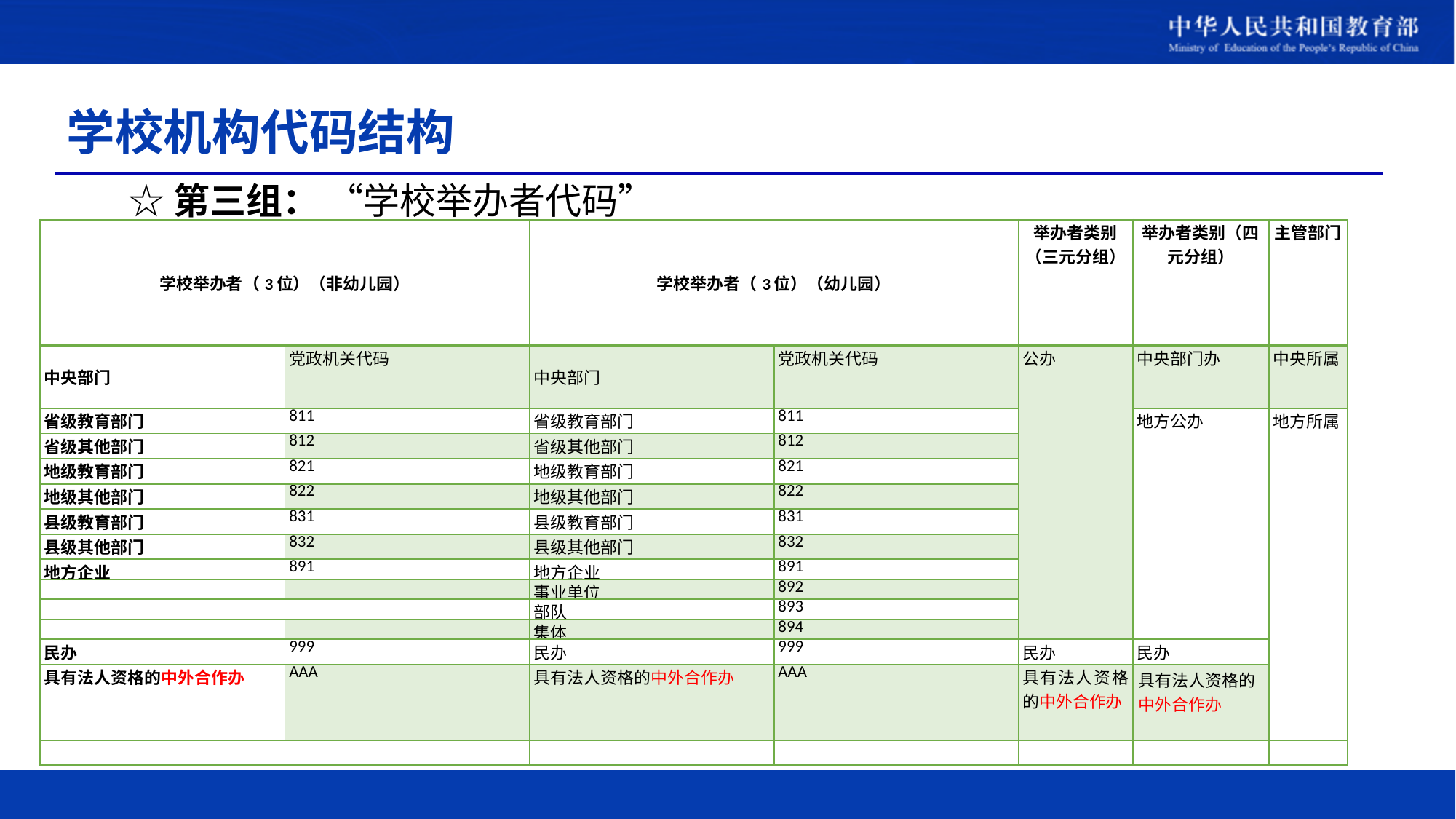

# 学校机构代码结构
☆第三组： “学校举办者代码”
| 学校举办者（3位）（非幼儿园） |  | 学校举办者（3位）（幼儿园） |  | 举办者类别（三元分组） | 举办者类别（四元分组） | 主管部门 |
| --- | --- | --- | --- | --- | --- | --- |
| 中央部门 | 党政机关代码 | 中央部门 | 党政机关代码 | 公办 | 中央部门办 | 中央所属 |
| 省级教育部门 | 811 | 省级教育部门 | 811 |  | 地方公办 | 地方所属 |
| 省级其他部门 | 812 | 省级其他部门 | 812 |  |  |  |
| 地级教育部门 | 821 | 地级教育部门 | 821 |  |  |  |
| 地级其他部门 | 822 | 地级其他部门 | 822 |  |  |  |
| 县级教育部门 | 831 | 县级教育部门 | 831 |  |  |  |
| 县级其他部门 | 832 | 县级其他部门 | 832 |  |  |  |
| 地方企业 | 891 | 地方企业 | 891 |  |  |  |
|  |  | 事业单位 | 892 |  |  |  |
|  |  | 部队 | 893 |  |  |  |
|  |  | 集体 | 894 |  |  |  |
| 民办 | 999 | 民办 | 999 | 民办 | 民办 |  |
| 具有法人资格的中外合作办 | AAA | 具有法人资格的中外合作办 | AAA | 具有法人资格的中外合作办 | 具有法人资格的中外合作办 |  |
|  |  |  |  |  |  |  |
10